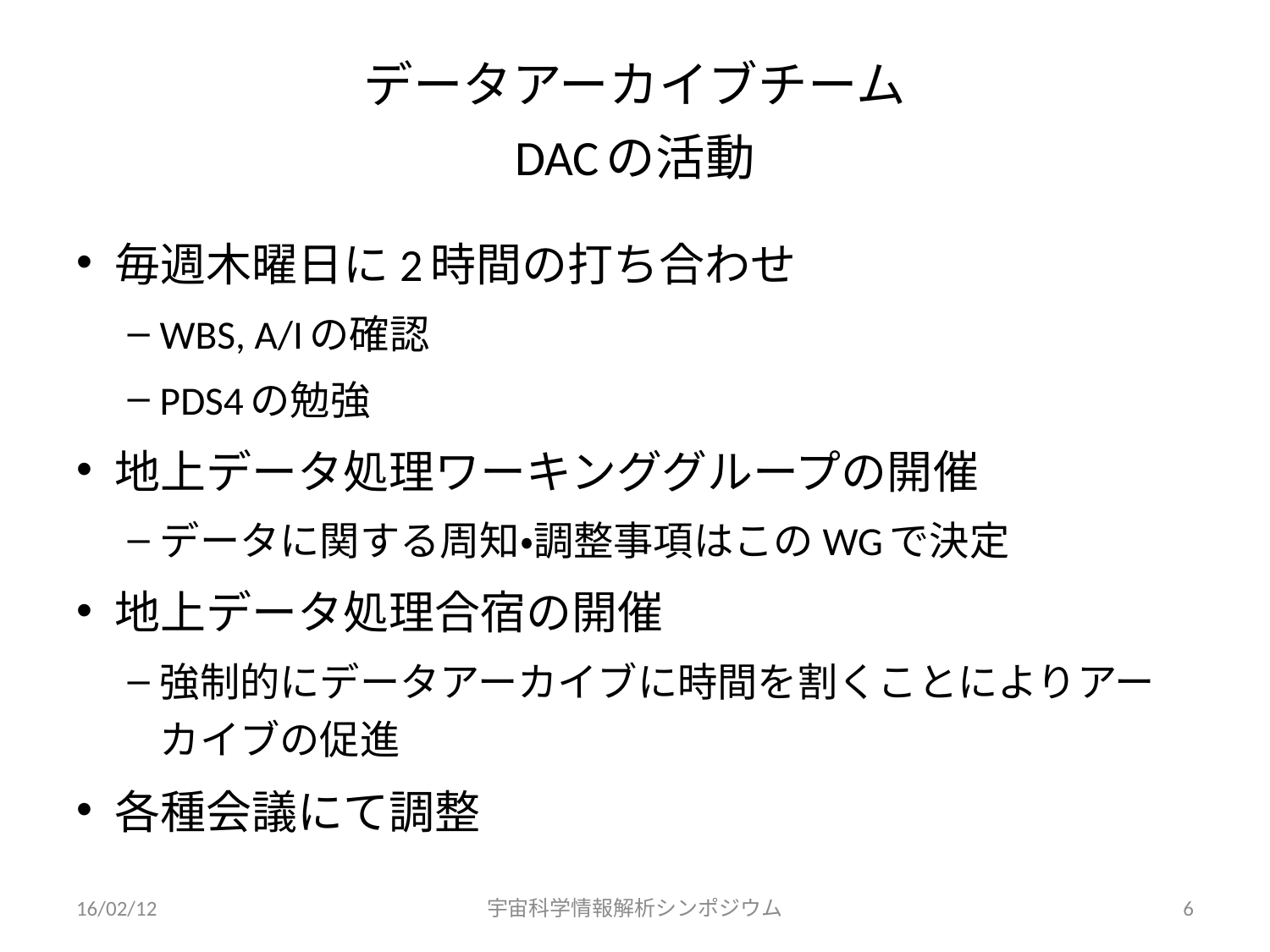

# データアーカイブチーム DACの活動
毎週木曜日に2時間の打ち合わせ
WBS, A/Iの確認
PDS4の勉強
地上データ処理ワーキンググループの開催
データに関する周知・調整事項はこのWGで決定
地上データ処理合宿の開催
強制的にデータアーカイブに時間を割くことによりアーカイブの促進
各種会議にて調整
16/02/12
宇宙科学情報解析シンポジウム
6